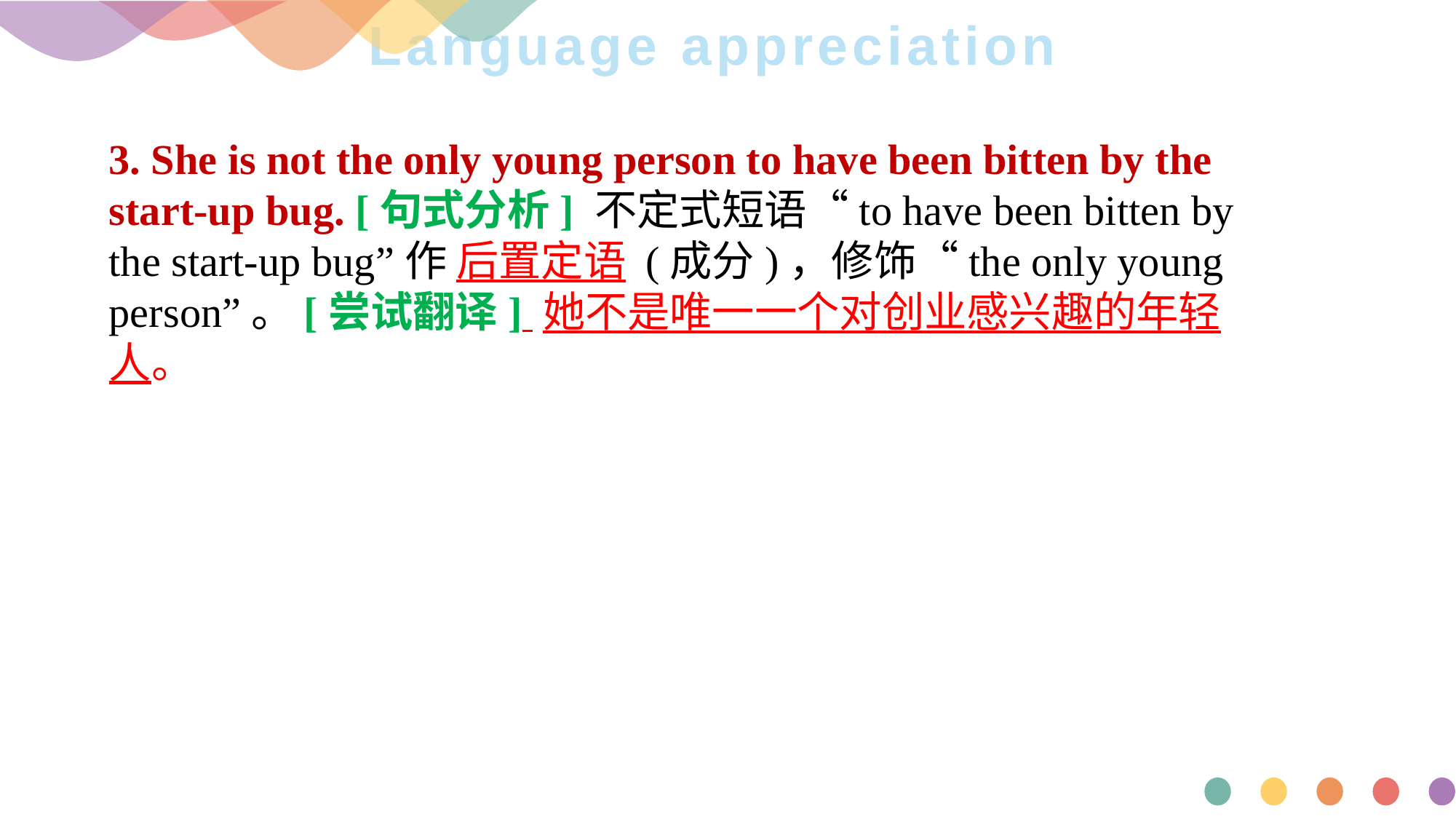

# Language appreciation
3. She is not the only young person to have been bitten by the start-up bug. [句式分析] 不定式短语“to have been bitten by the start-up bug”作 后置定语 (成分)，修饰“the only young person”。[尝试翻译] 她不是唯一一个对创业感兴趣的年轻人。